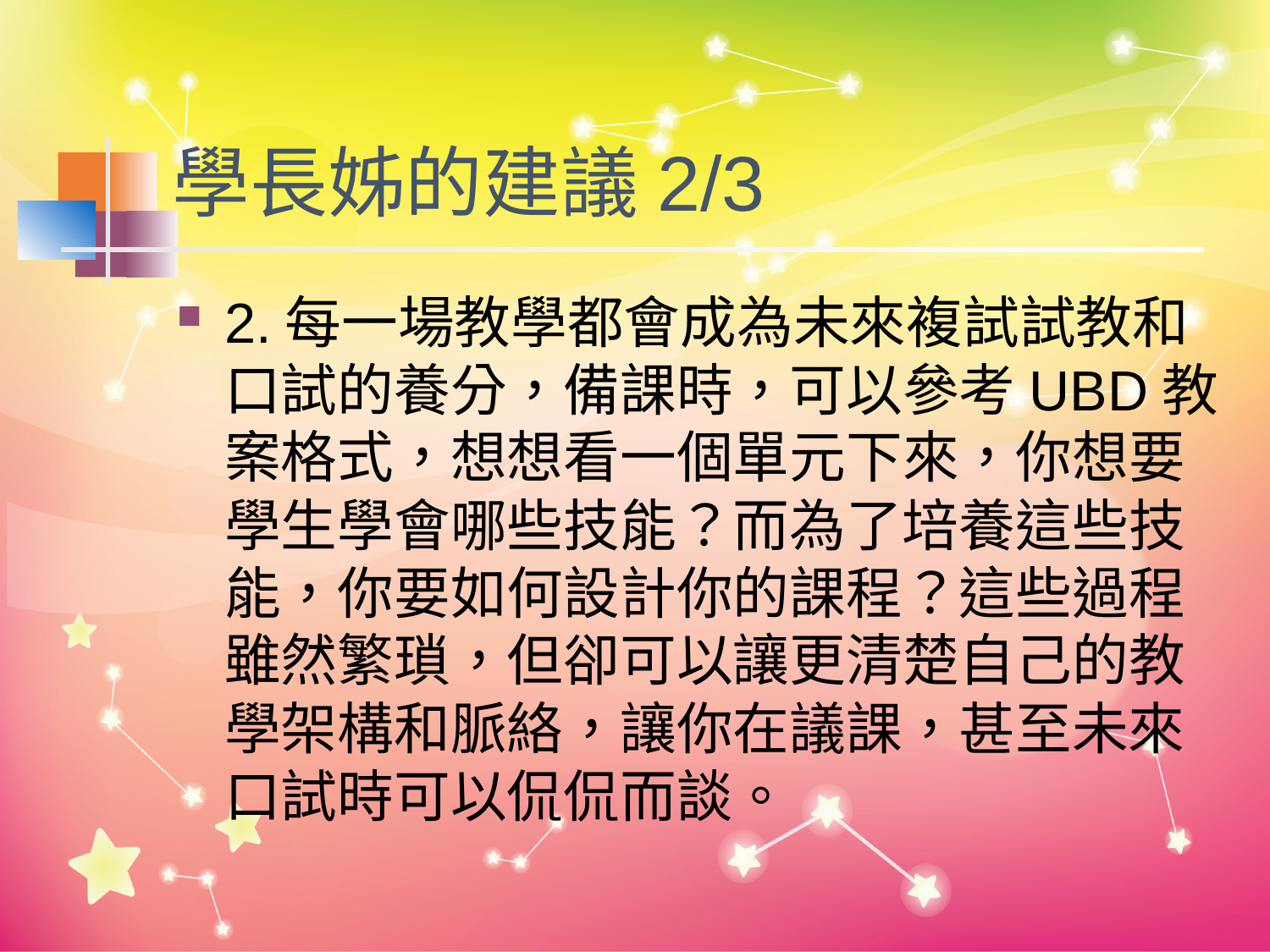

# 學長姊的建議2/3
2.每一場教學都會成為未來複試試教和口試的養分，備課時，可以參考UBD教案格式，想想看一個單元下來，你想要學生學會哪些技能？而為了培養這些技能，你要如何設計你的課程？這些過程雖然繁瑣，但卻可以讓更清楚自己的教學架構和脈絡，讓你在議課，甚至未來口試時可以侃侃而談。